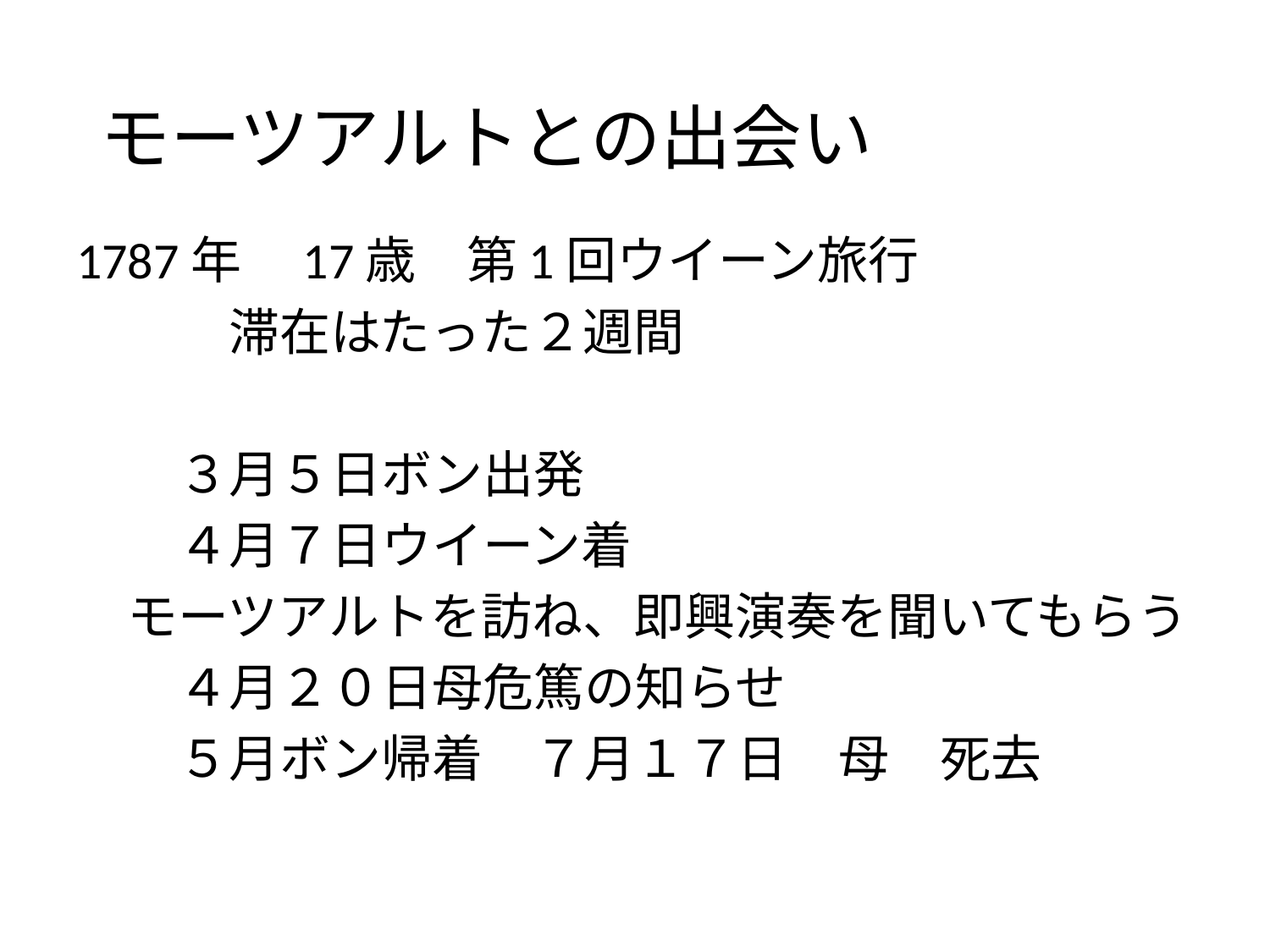

# モーツアルトとの出会い
1787年　17歳　第1回ウイーン旅行
　　　滞在はたった２週間

　　３月５日ボン出発
　　４月７日ウイーン着
　モーツアルトを訪ね、即興演奏を聞いてもらう
　　４月２０日母危篤の知らせ
　　５月ボン帰着　７月１７日　母　死去